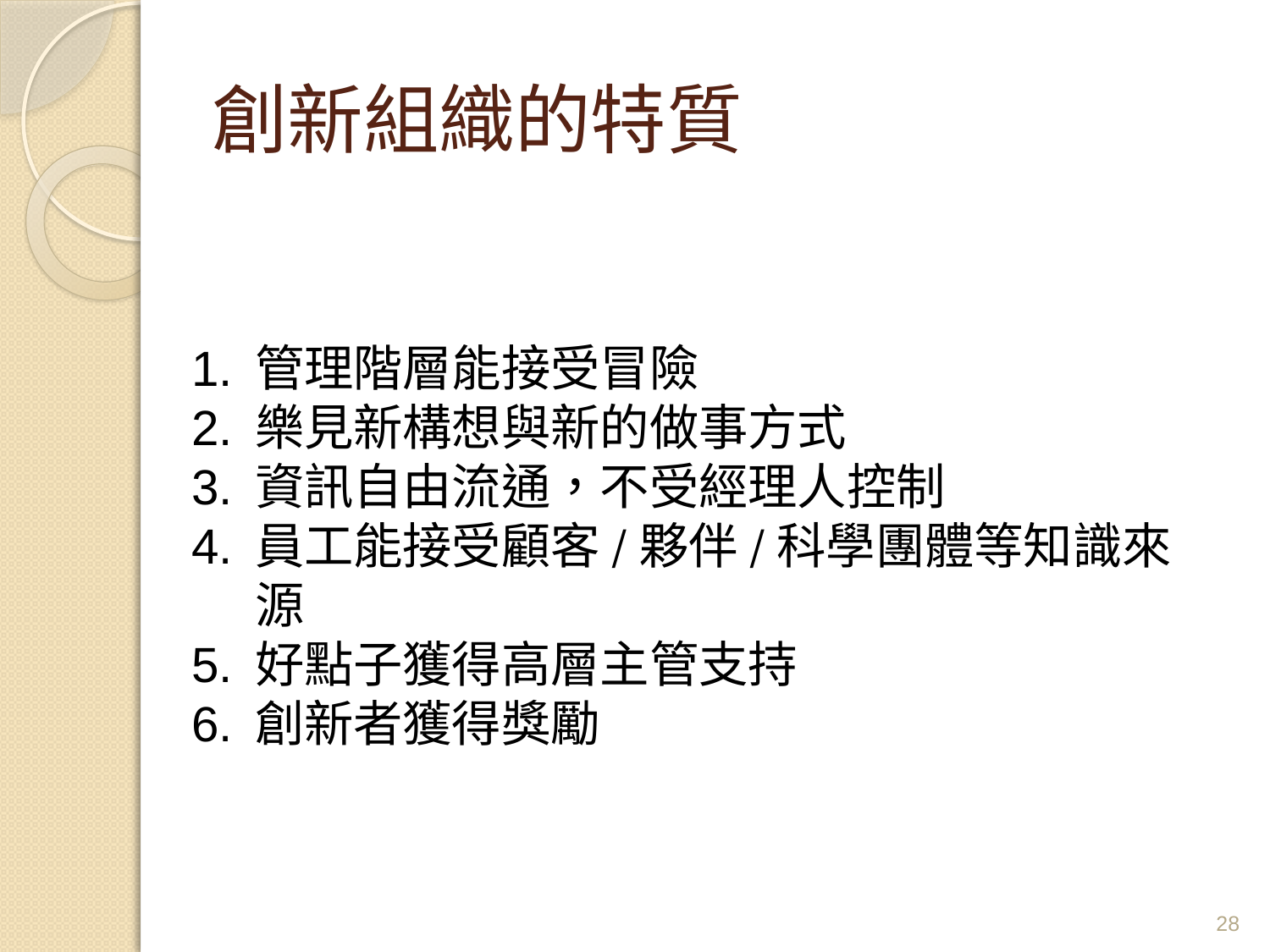

# 創新組織的特質
管理階層能接受冒險
樂見新構想與新的做事方式
資訊自由流通，不受經理人控制
員工能接受顧客/夥伴/科學團體等知識來源
好點子獲得高層主管支持
創新者獲得獎勵
28